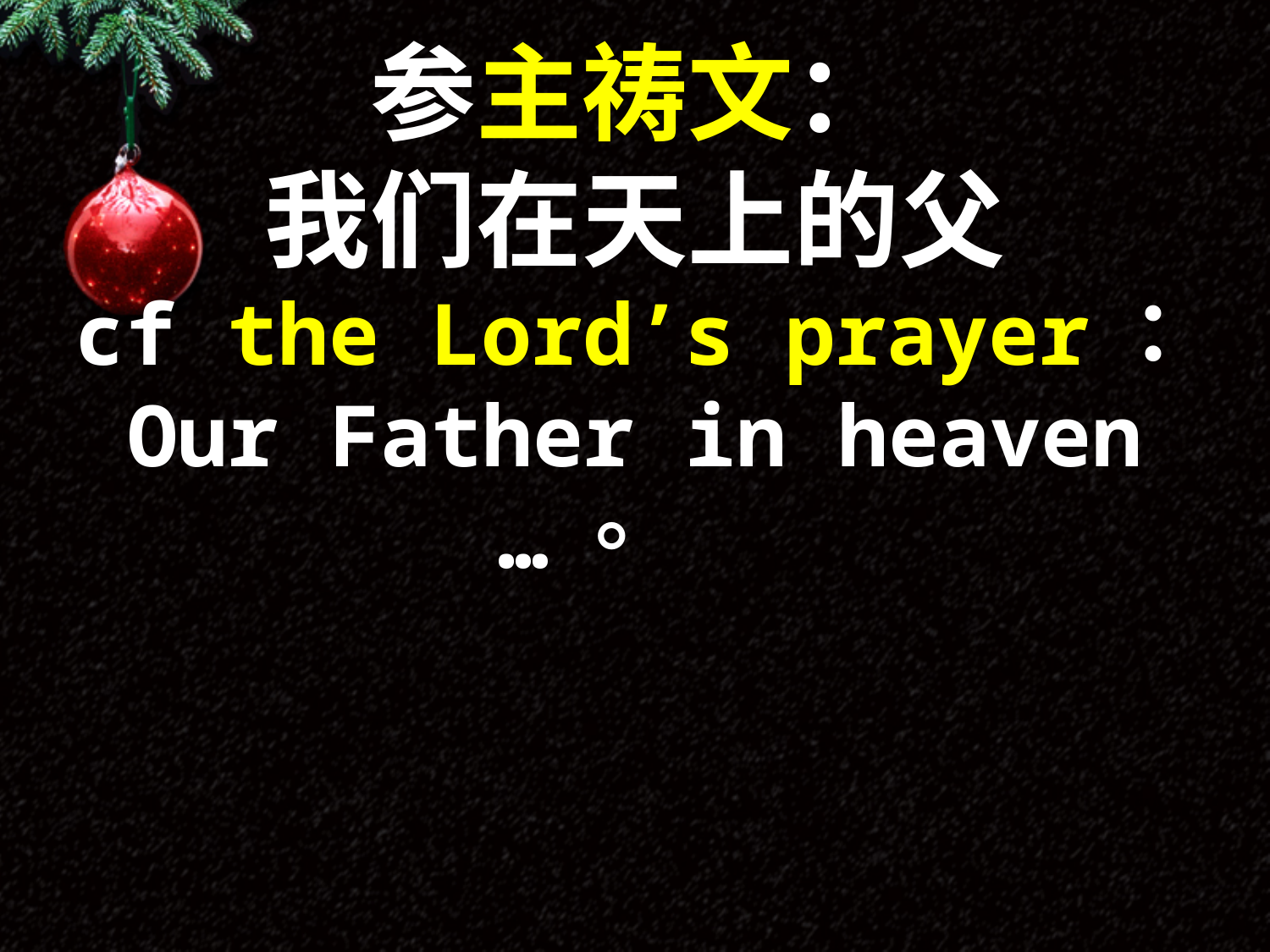

参主祷文：
我们在天上的父
cf the Lord’s prayer：
Our Father in heaven …。